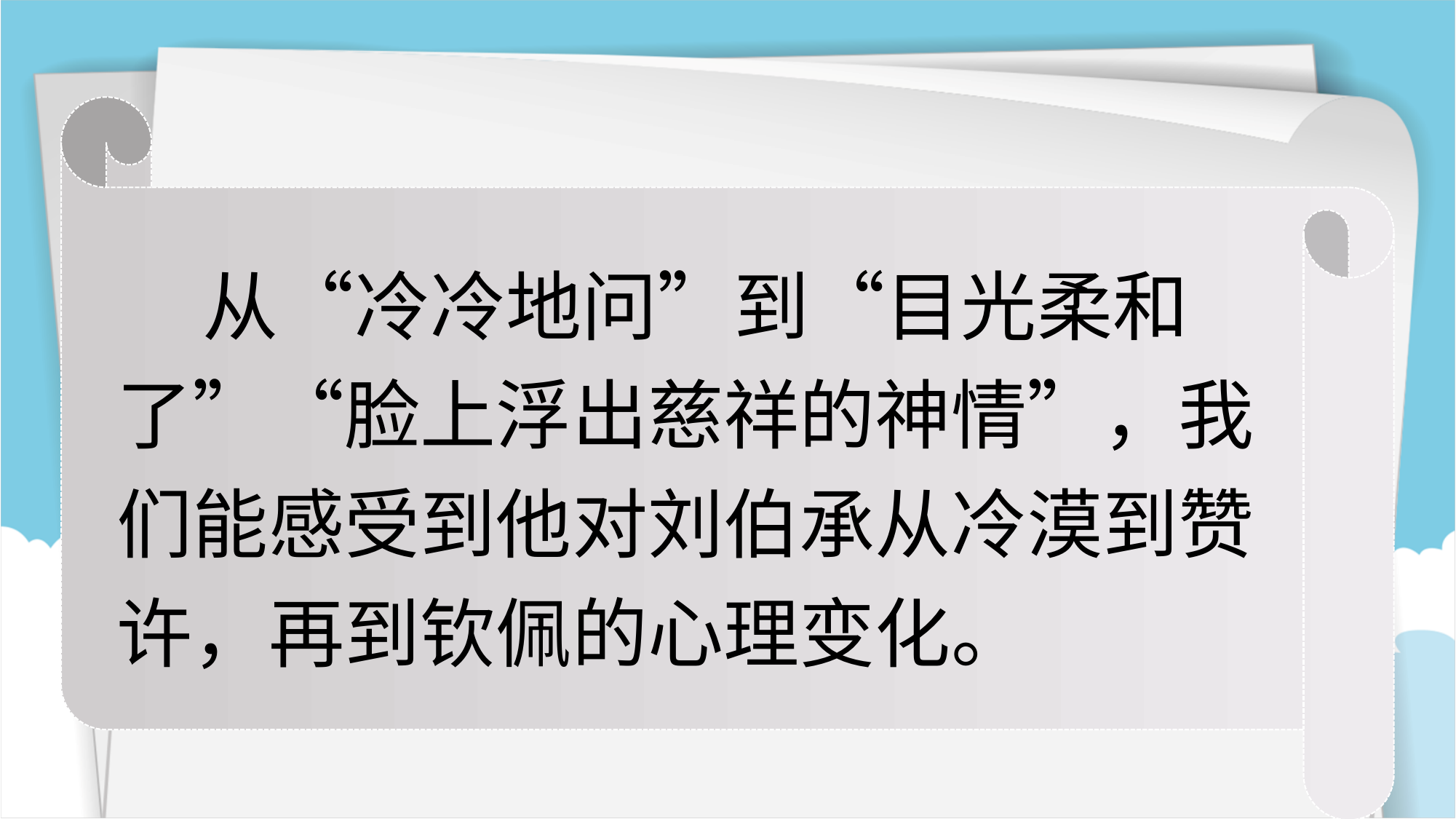

从“冷冷地问”到“目光柔和了”“脸上浮出慈祥的神情”，我们能感受到他对刘伯承从冷漠到赞许，再到钦佩的心理变化。